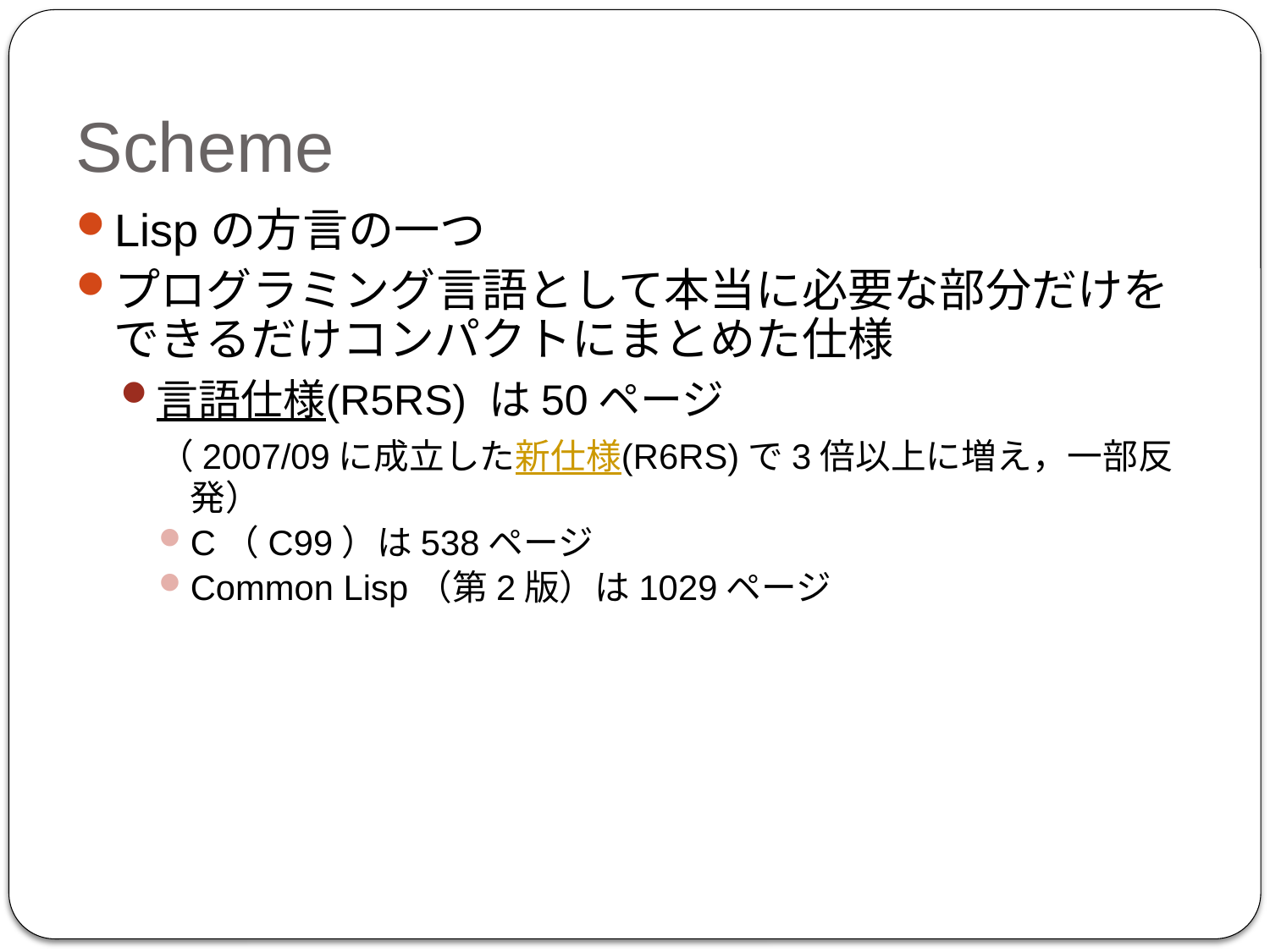

Scheme
Lispの方言の一つ
プログラミング言語として本当に必要な部分だけをできるだけコンパクトにまとめた仕様
言語仕様(R5RS) は50ページ
（2007/09に成立した新仕様(R6RS)で3倍以上に増え，一部反発）
C（C99）は538ページ
Common Lisp（第2版）は1029ページ